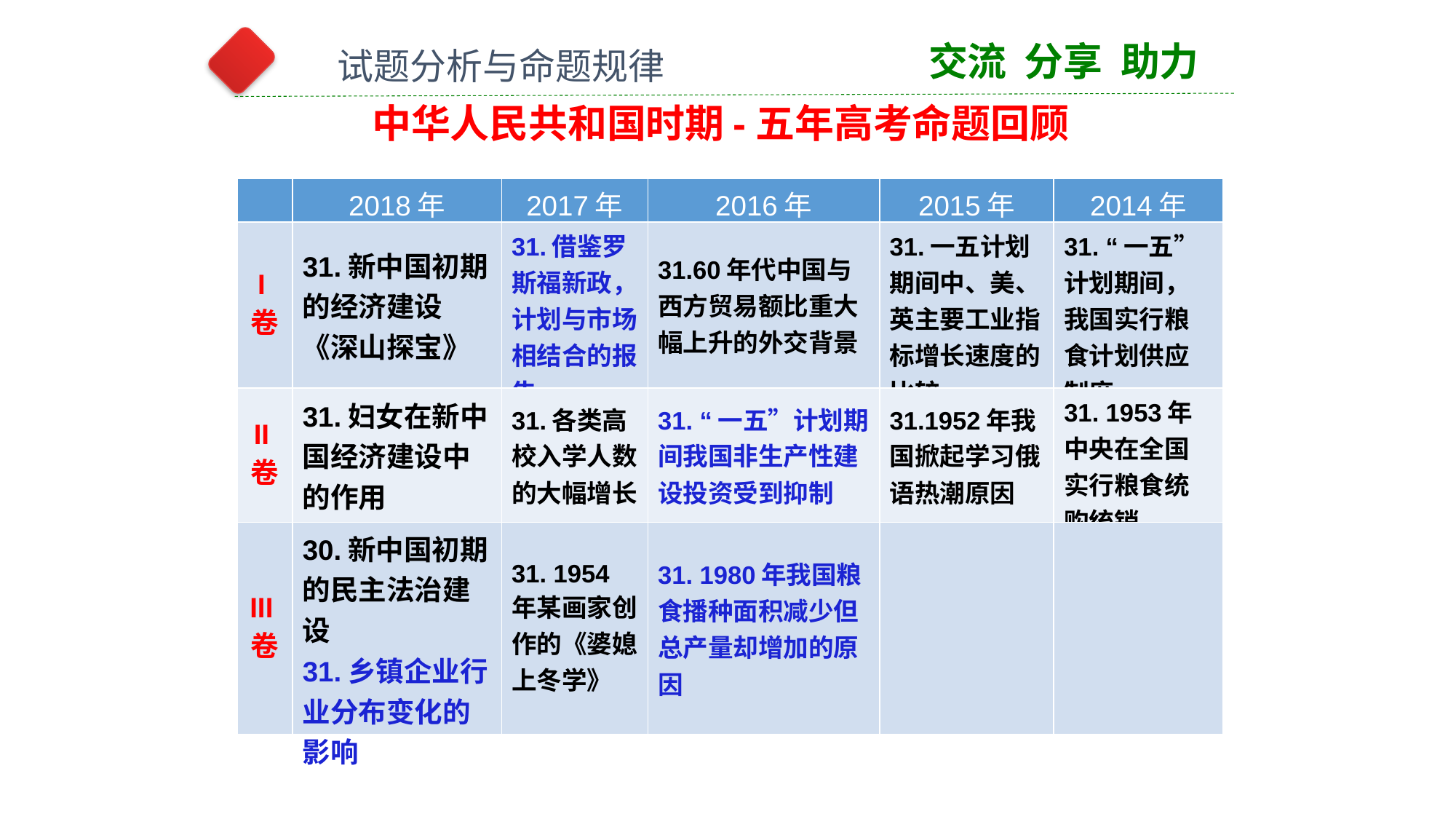

交流  分享  助力

试题分析与命题规律
中华人民共和国时期-五年高考命题回顾
|  | 2018年 | 2017年 | 2016年 | 2015年 | 2014年 |
| --- | --- | --- | --- | --- | --- |
| I卷 | 31.新中国初期的经济建设《深山探宝》 | 31.借鉴罗斯福新政，计划与市场相结合的报告 | 31.60年代中国与西方贸易额比重大幅上升的外交背景 | 31.一五计划期间中、美、英主要工业指标增长速度的比较 | 31. “一五”计划期间，我国实行粮食计划供应制度 |
| II卷 | 31.妇女在新中国经济建设中的作用 | 31.各类高校入学人数的大幅增长 | 31. “一五”计划期间我国非生产性建设投资受到抑制 | 31.1952年我国掀起学习俄语热潮原因 | 31. 1953年中央在全国实行粮食统购统销 |
| III卷 | 30.新中国初期的民主法治建设 31.乡镇企业行业分布变化的影响 | 31. 1954年某画家创作的《婆媳上冬学》 | 31. 1980年我国粮食播种面积减少但总产量却增加的原因 |  |  |